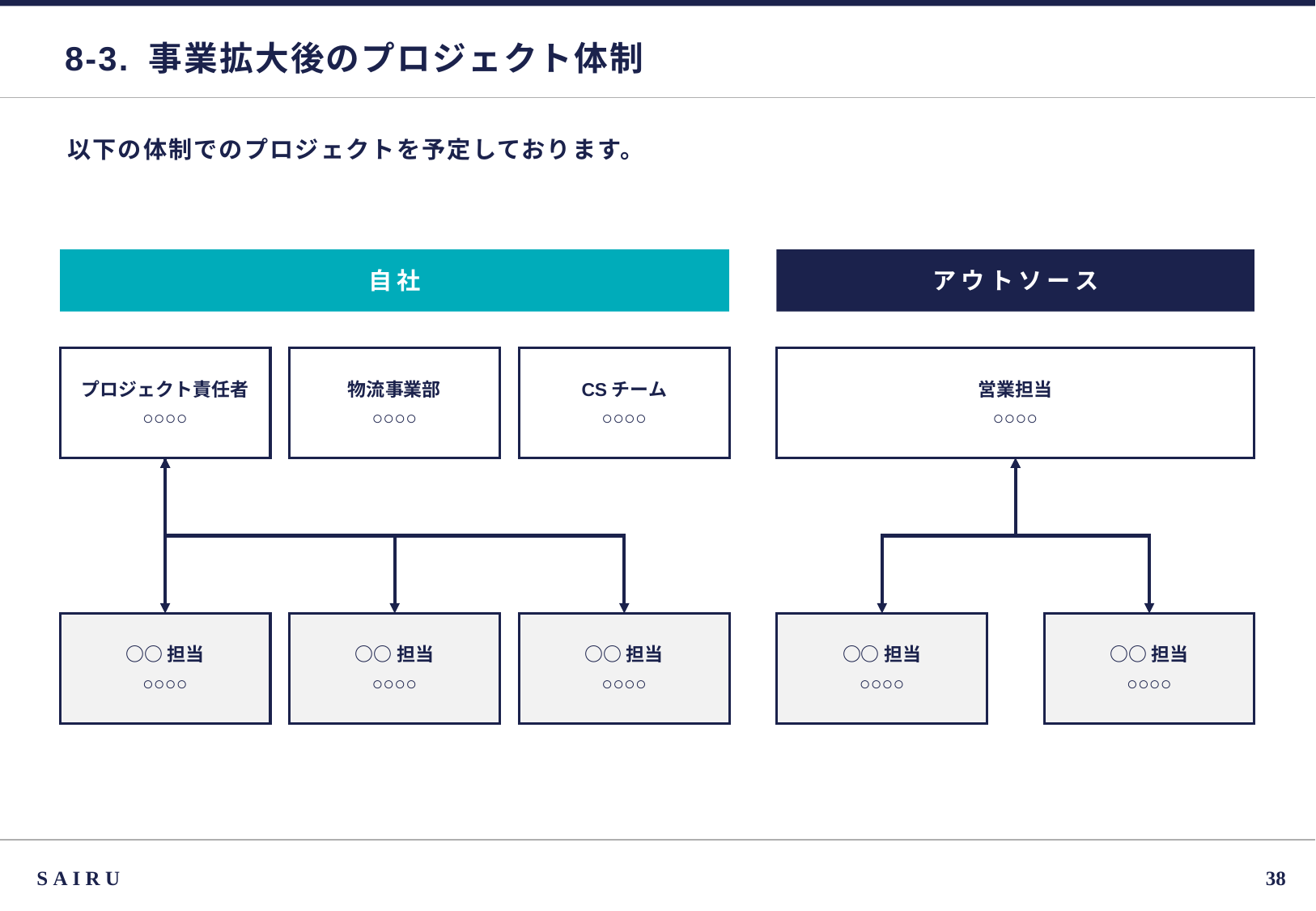

# 8-3. 事業拡大後のプロジェクト体制
以下の体制でのプロジェクトを予定しております。
自社
アウトソース
プロジェクト責任者
○○○○
物流事業部
○○○○
CSチーム
○○○○
営業担当
○○○○
○○担当
○○○○
○○担当
○○○○
○○担当
○○○○
○○担当
○○○○
○○担当
○○○○
SAIRU
38